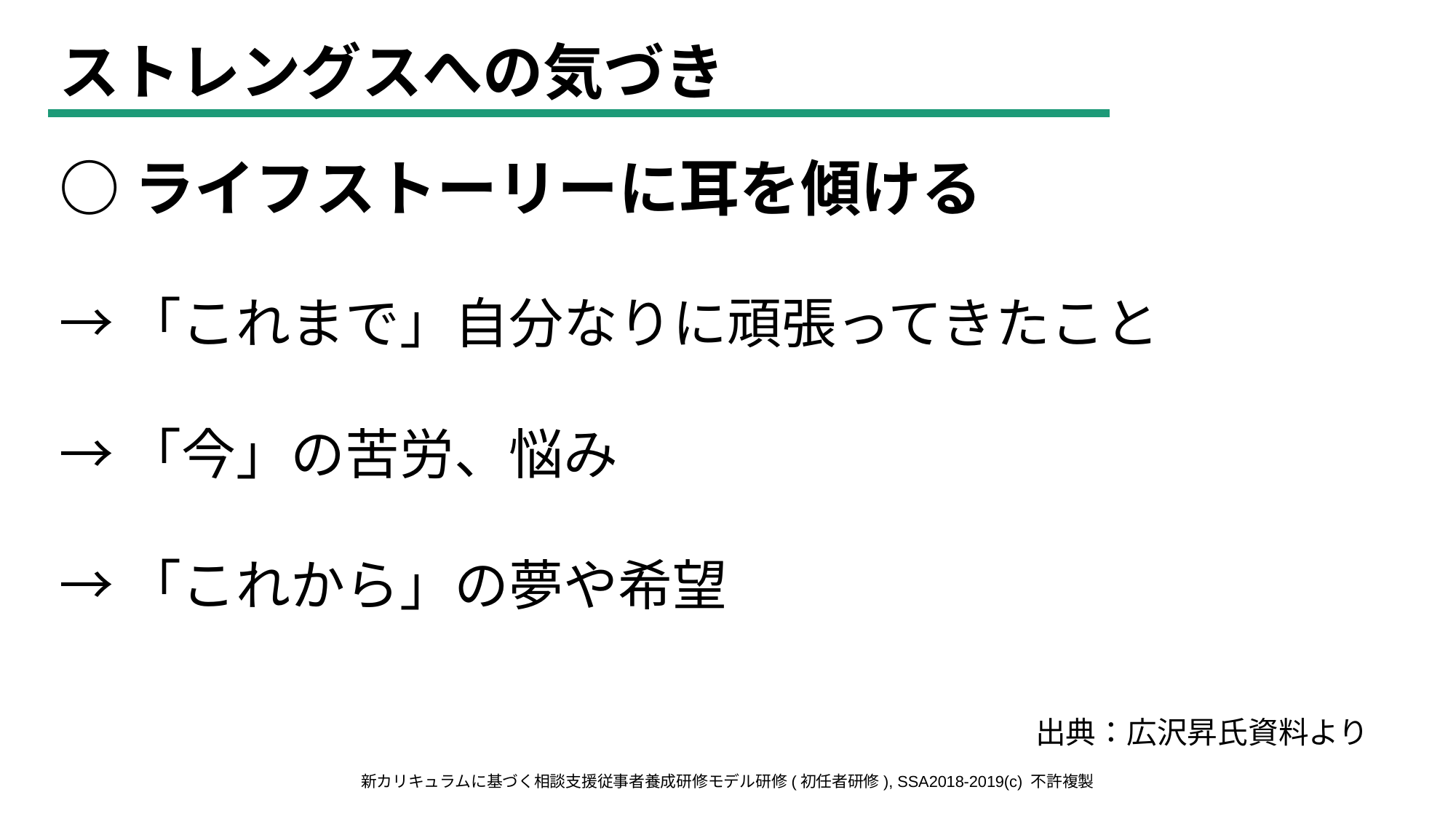

ストレングスへの気づき
○ライフストーリーに耳を傾ける

→「これまで」自分なりに頑張ってきたこと

→「今」の苦労、悩み

→「これから」の夢や希望
出典：広沢昇氏資料より
新カリキュラムに基づく相談支援従事者養成研修モデル研修(初任者研修), SSA2018-2019(c) 不許複製